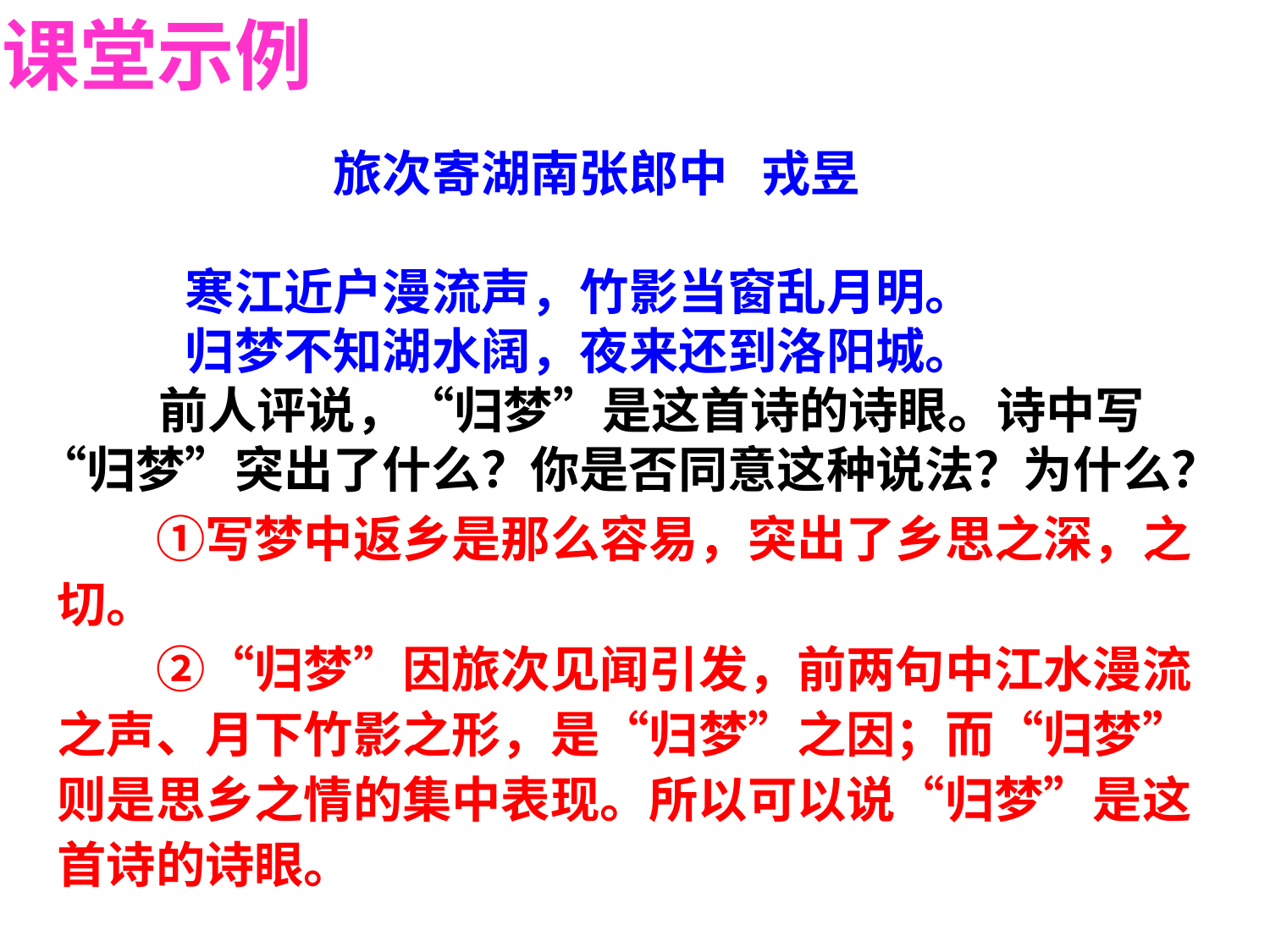

课堂示例
　　　　　　旅次寄湖南张郎中   戎昱
　　　寒江近户漫流声，竹影当窗乱月明。
　　　归梦不知湖水阔，夜来还到洛阳城。
　　  前人评说，“归梦”是这首诗的诗眼。诗中写“归梦”突出了什么？你是否同意这种说法？为什么？
　　①写梦中返乡是那么容易，突出了乡思之深，之切。
　　②“归梦”因旅次见闻引发，前两句中江水漫流之声、月下竹影之形，是“归梦”之因；而“归梦”则是思乡之情的集中表现。所以可以说“归梦”是这首诗的诗眼。